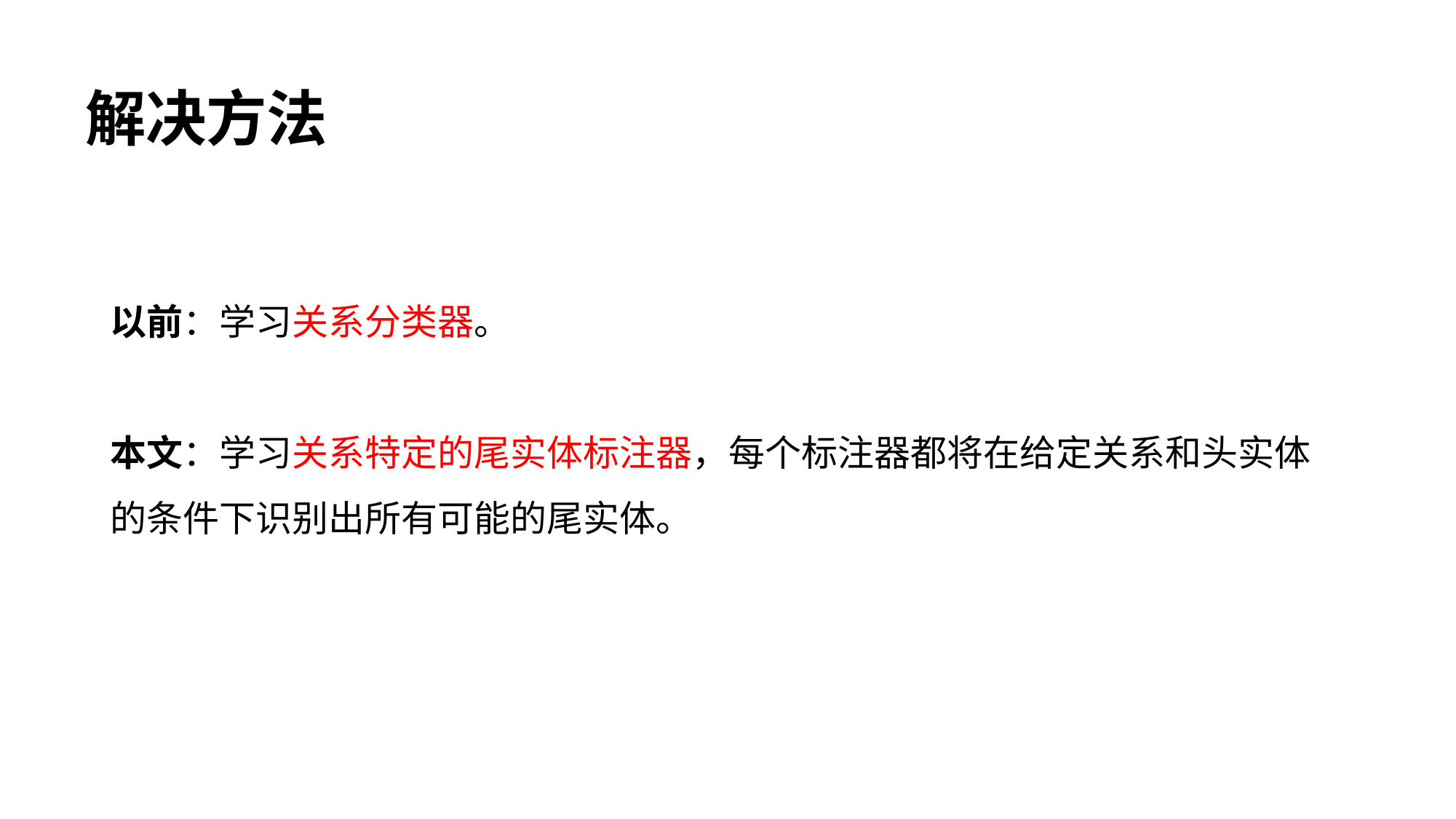

解决方法
以前：学习关系分类器。

本文：学习关系特定的尾实体标注器，每个标注器都将在给定关系和头实体的条件下识别出所有可能的尾实体。